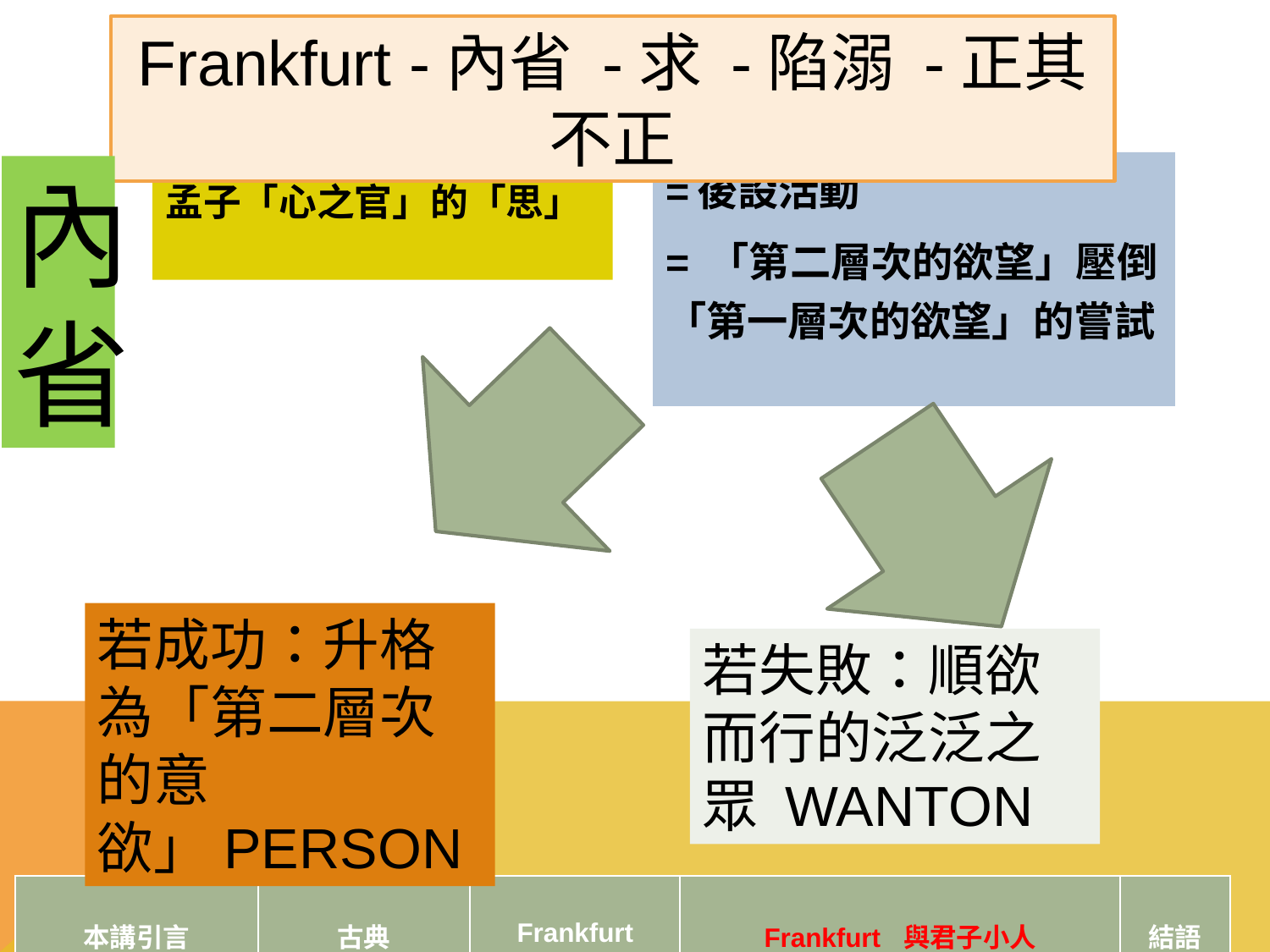

Frankfurt -內省 -求 -陷溺 -正其不正
=後設活動
= 「第二層次的欲望」壓倒「第一層次的欲望」的嘗試
內省
孟子「心之官」的「思」

若成功：升格為「第二層次的意欲」PERSON
若失敗：順欲而行的泛泛之眾 WANTON
| 本講引言 | 古典 | Frankfurt | Frankfurt 與君子小人 | 結語 |
| --- | --- | --- | --- | --- |